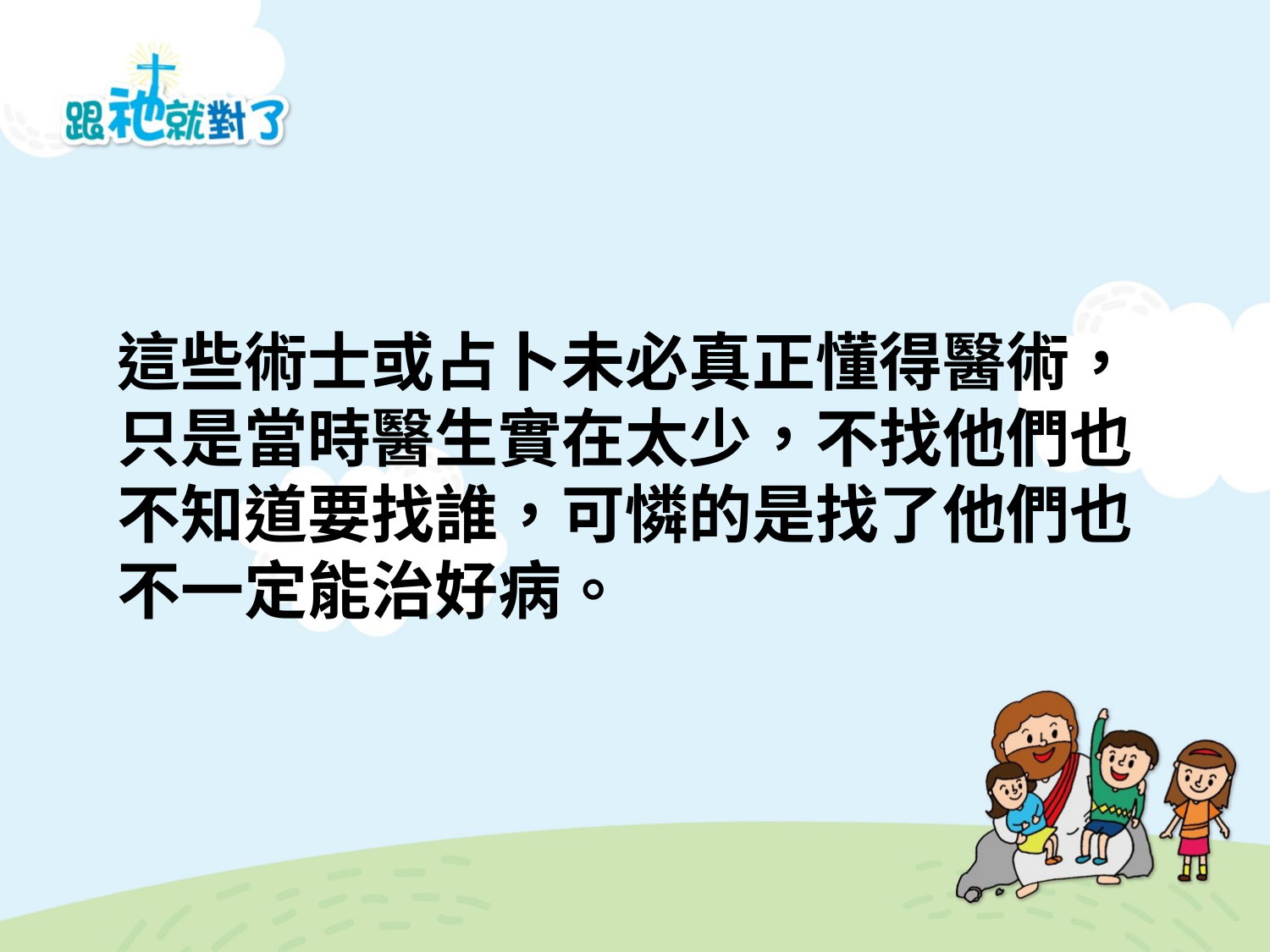

這些術士或占卜未必真正懂得醫術，只是當時醫生實在太少，不找他們也不知道要找誰，可憐的是找了他們也不一定能治好病。